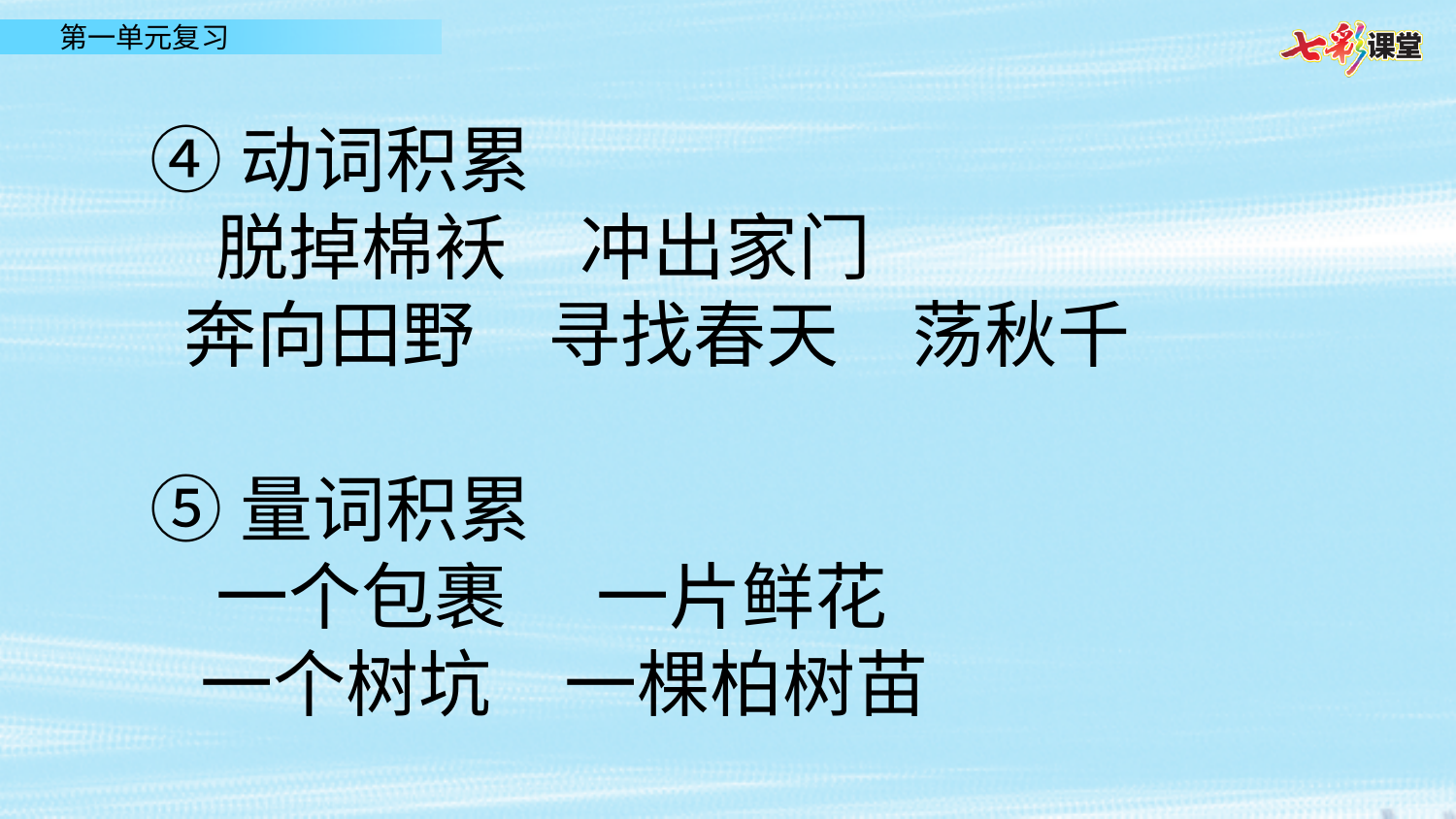

④动词积累
   脱掉棉袄　冲出家门
 奔向田野　寻找春天　荡秋千

⑤量词积累
   一个包裹　 一片鲜花
  一个树坑　一棵柏树苗